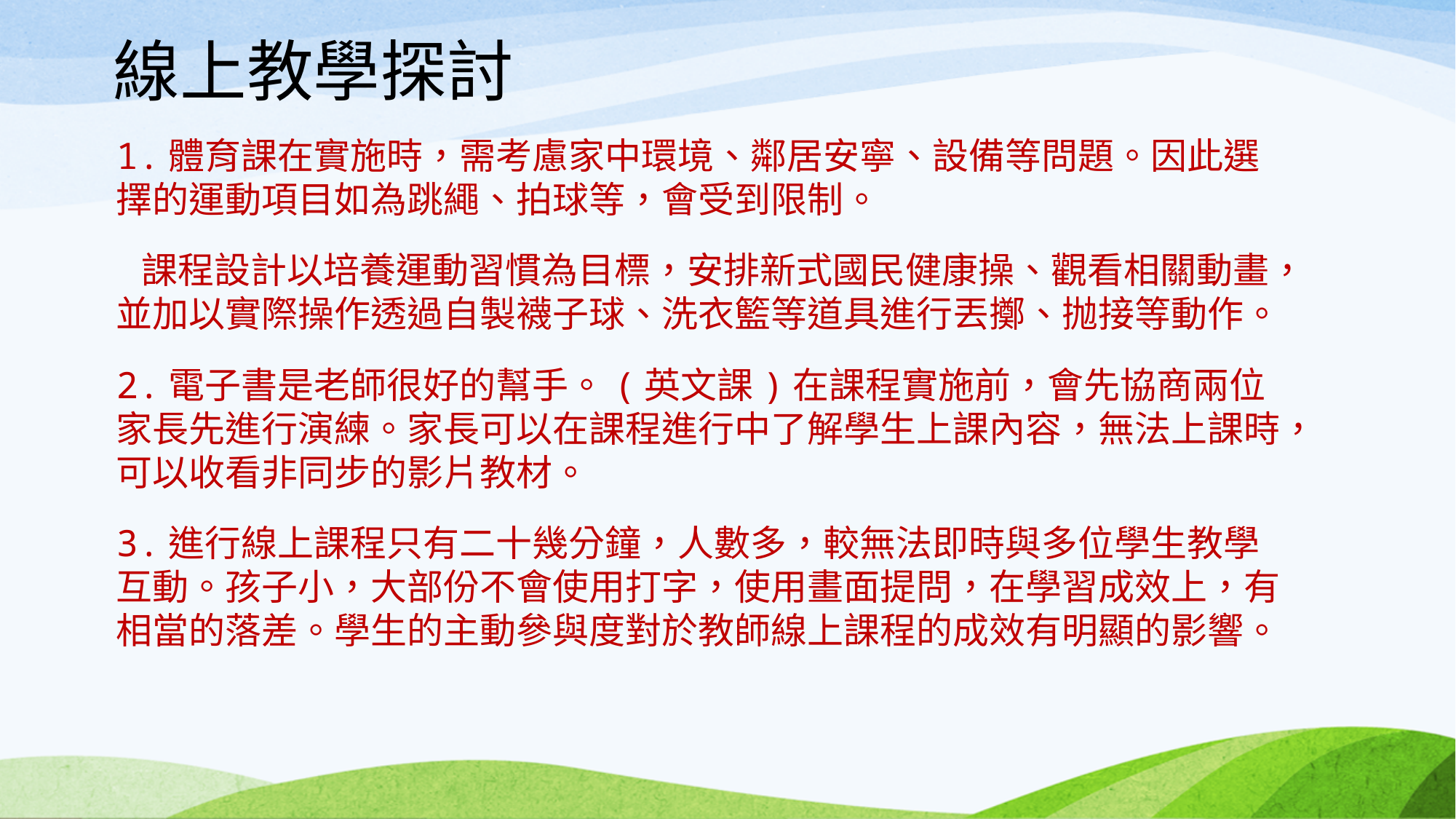

# 線上教學探討
1.體育課在實施時，需考慮家中環境、鄰居安寧、設備等問題。因此選擇的運動項目如為跳繩、拍球等，會受到限制。
  課程設計以培養運動習慣為目標，安排新式國民健康操、觀看相關動畫，並加以實際操作透過自製襪子球、洗衣籃等道具進行丟擲、抛接等動作。
2.電子書是老師很好的幫手。(英文課)在課程實施前，會先協商兩位家長先進行演練。家長可以在課程進行中了解學生上課內容，無法上課時，可以收看非同步的影片教材。
3.進行線上課程只有二十幾分鐘，人數多，較無法即時與多位學生教學互動。孩子小，大部份不會使用打字，使用畫面提問，在學習成效上，有相當的落差。學生的主動參與度對於教師線上課程的成效有明顯的影響。